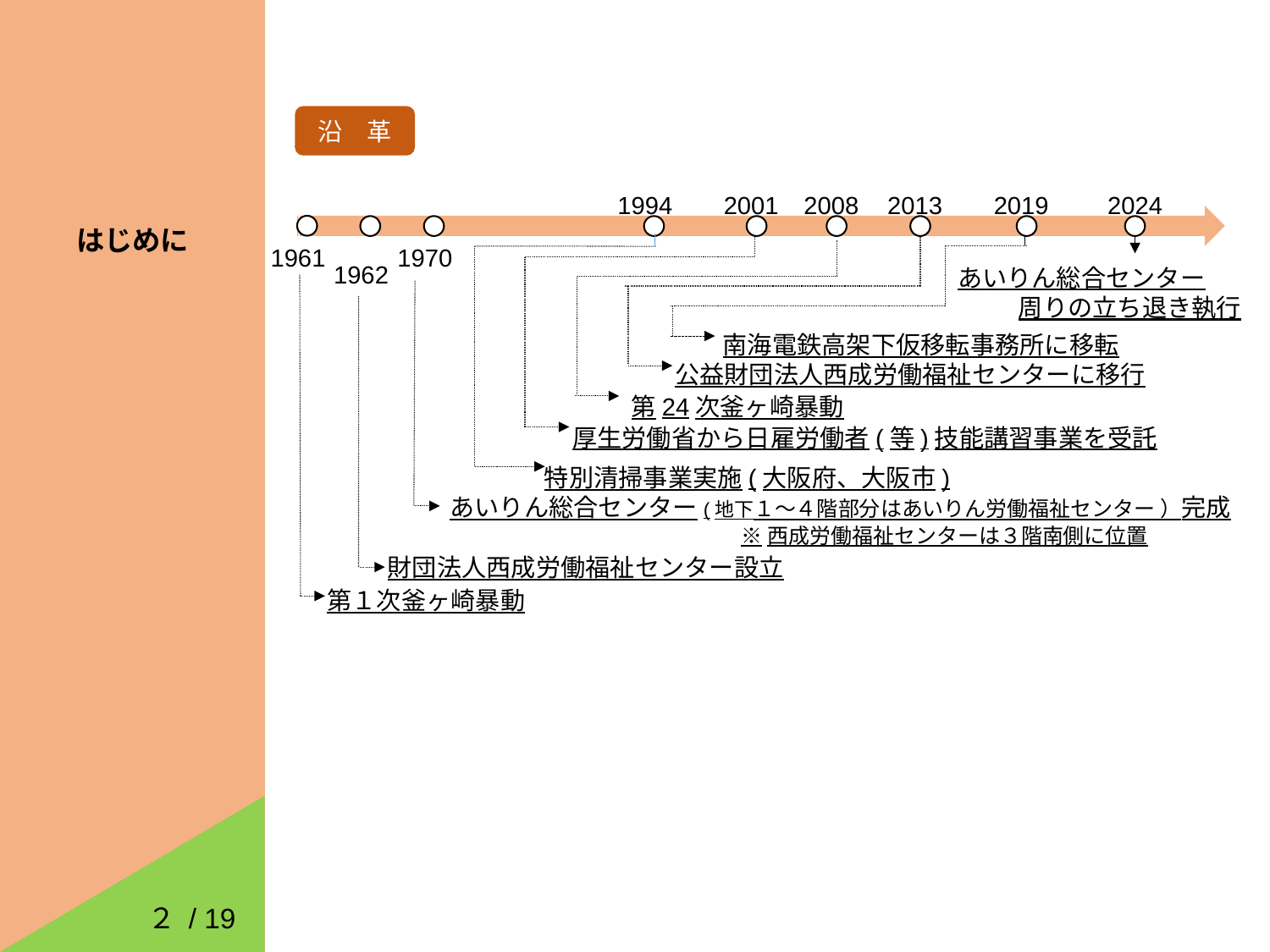

はじめに

沿　革
1994
2001
2008
2013
2019
2024

1961
1970
1962
あいりん総合センター
          周りの立ち退き執行
南海電鉄高架下仮移転事務所に移転
公益財団法人西成労働福祉センターに移行
第24次釜ヶ崎暴動
厚生労働省から日雇労働者(等)技能講習事業を受託
特別清掃事業実施(大阪府、大阪市)
あいりん総合センター(地下１～４階部分はあいりん労働福祉センター ）完成
※西成労働福祉センターは３階南側に位置
財団法人西成労働福祉センター設立
第１次釜ヶ崎暴動

２ / 19